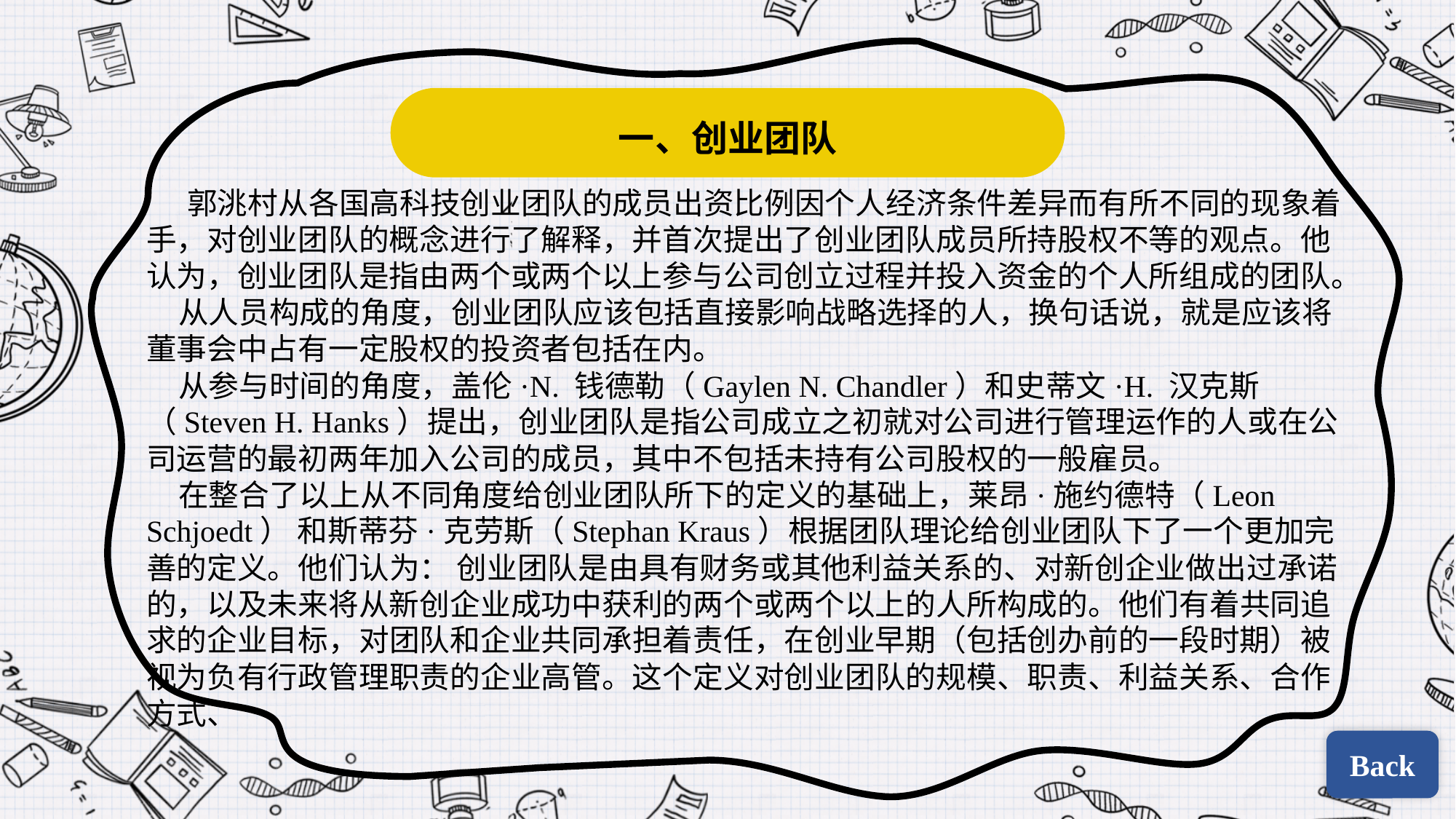

一、创业团队
     郭洮村从各国高科技创业团队的成员出资比例因个人经济条件差异而有所不同的现象着手，对创业团队的概念进行了解释，并首次提出了创业团队成员所持股权不等的观点。他认为，创业团队是指由两个或两个以上参与公司创立过程并投入资金的个人所组成的团队。
从人员构成的角度，创业团队应该包括直接影响战略选择的人，换句话说，就是应该将董事会中占有一定股权的投资者包括在内。
从参与时间的角度，盖伦·N. 钱德勒（Gaylen N. Chandler）和史蒂文·H. 汉克斯（Steven H. Hanks）提出，创业团队是指公司成立之初就对公司进行管理运作的人或在公司运营的最初两年加入公司的成员，其中不包括未持有公司股权的一般雇员。
在整合了以上从不同角度给创业团队所下的定义的基础上，莱昂·施约德特（Leon Schjoedt） 和斯蒂芬·克劳斯（Stephan Kraus）根据团队理论给创业团队下了一个更加完善的定义。他们认为： 创业团队是由具有财务或其他利益关系的、对新创企业做出过承诺的，以及未来将从新创企业成功中获利的两个或两个以上的人所构成的。他们有着共同追求的企业目标，对团队和企业共同承担着责任，在创业早期（包括创办前的一段时期）被视为负有行政管理职责的企业高管。这个定义对创业团队的规模、职责、利益关系、合作方式、

Back